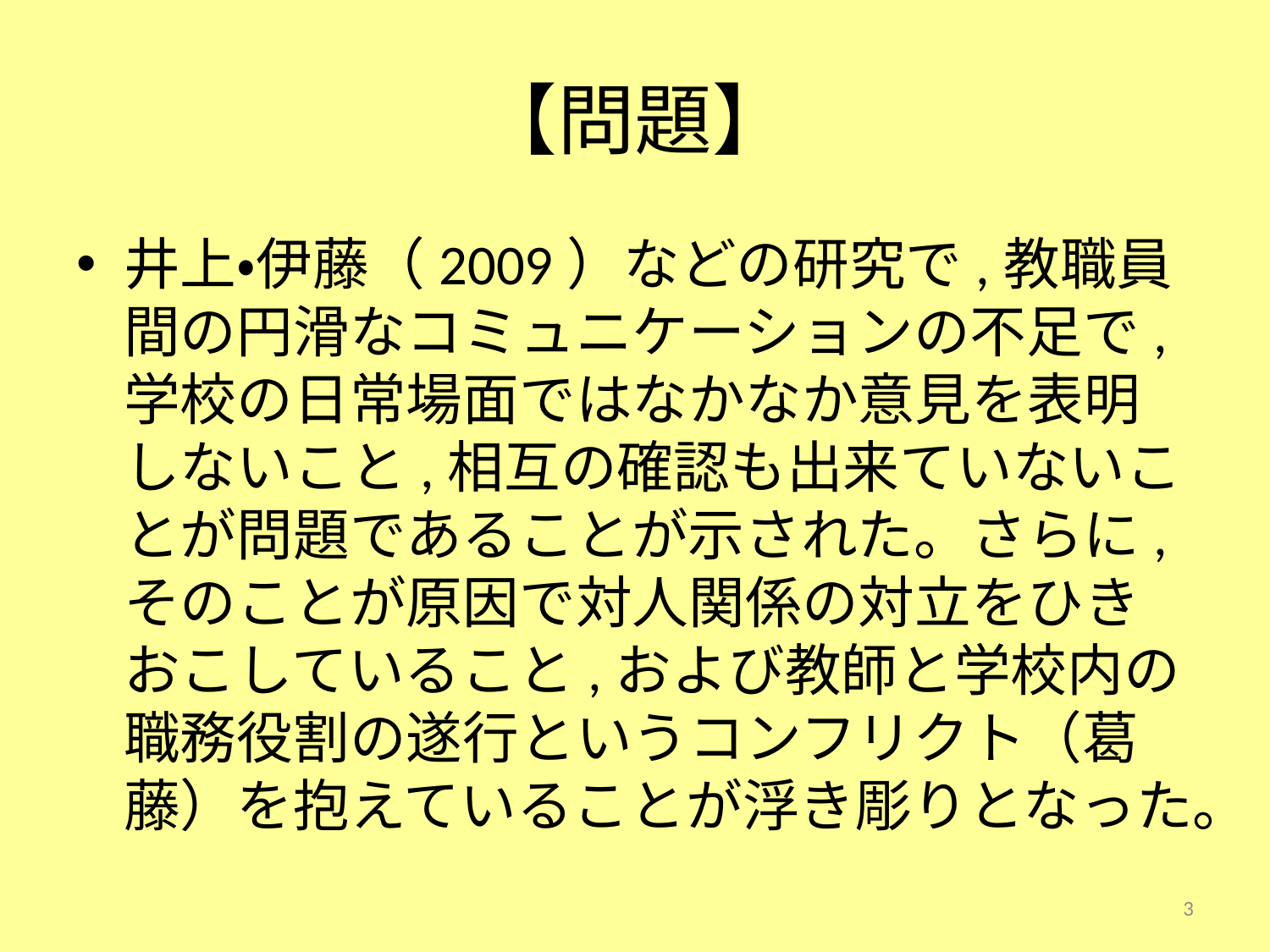

# 【問題】
井上・伊藤（2009）などの研究で,教職員間の円滑なコミュニケーションの不足で,学校の日常場面ではなかなか意見を表明しないこと,相互の確認も出来ていないことが問題であることが示された。さらに,そのことが原因で対人関係の対立をひきおこしていること,および教師と学校内の職務役割の遂行というコンフリクト（葛藤）を抱えていることが浮き彫りとなった。
3